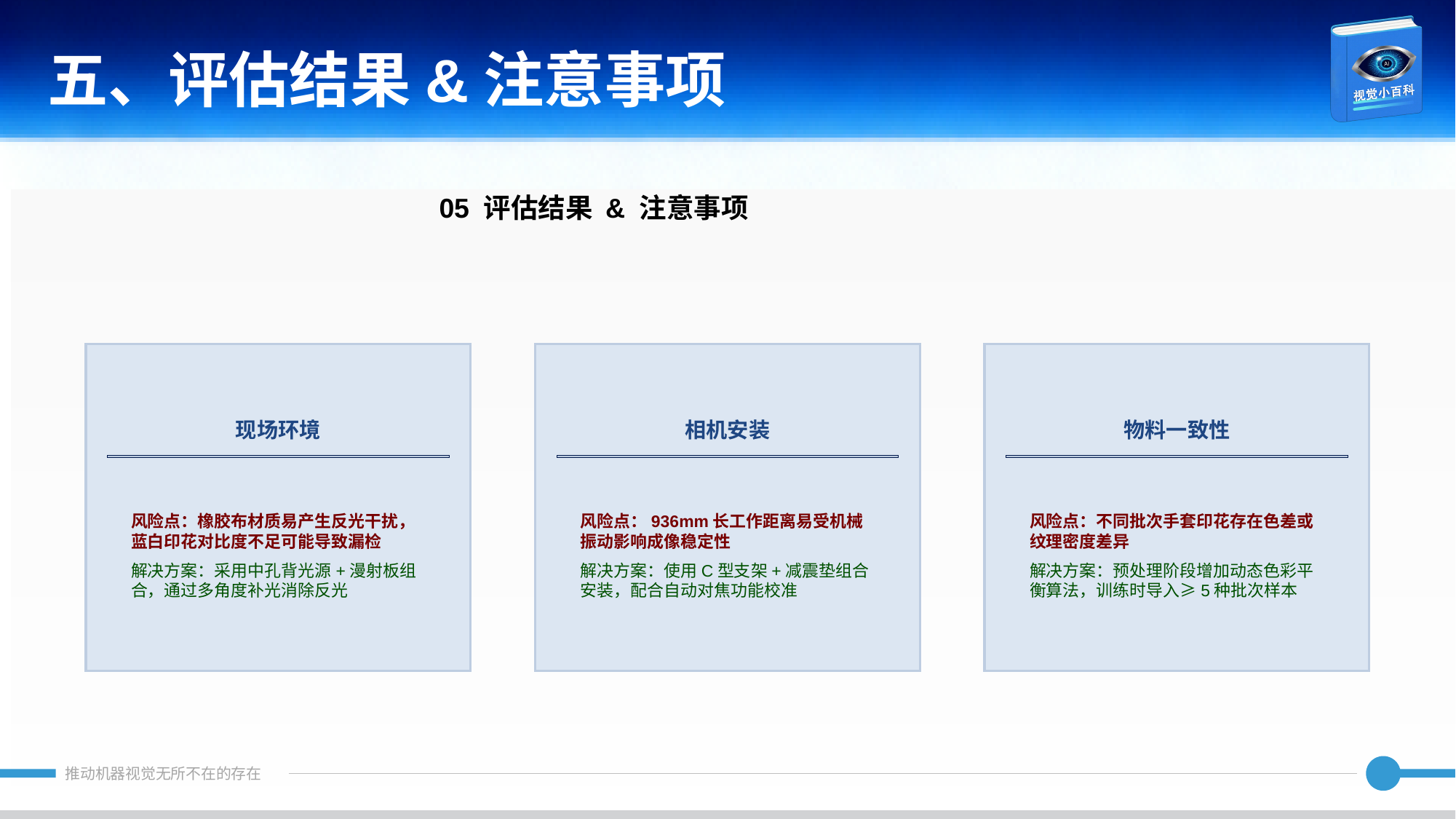

五、评估结果&注意事项

05 评估结果 & 注意事项

现场环境

相机安装

物料一致性

风险点：橡胶布材质易产生反光干扰，蓝白印花对比度不足可能导致漏检
解决方案：采用中孔背光源+漫射板组合，通过多角度补光消除反光

风险点：936mm长工作距离易受机械振动影响成像稳定性
解决方案：使用C型支架+减震垫组合安装，配合自动对焦功能校准

风险点：不同批次手套印花存在色差或纹理密度差异
解决方案：预处理阶段增加动态色彩平衡算法，训练时导入≥5种批次样本
10